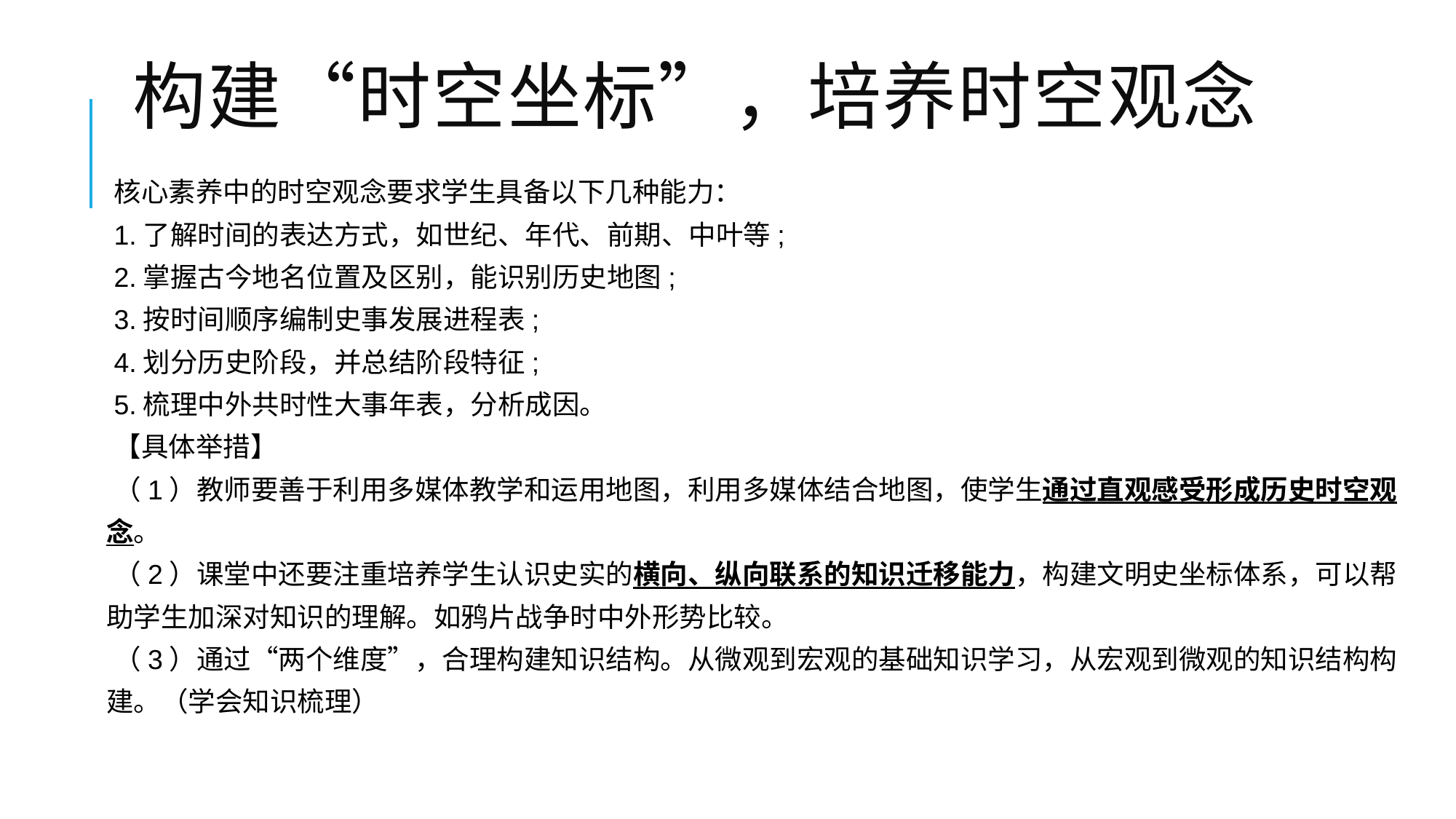

# 构建“时空坐标”，培养时空观念
核心素养中的时空观念要求学生具备以下几种能力：
1.了解时间的表达方式，如世纪、年代、前期、中叶等;
2.掌握古今地名位置及区别，能识别历史地图;
3.按时间顺序编制史事发展进程表;
4.划分历史阶段，并总结阶段特征;
5.梳理中外共时性大事年表，分析成因。
【具体举措】
（1）教师要善于利用多媒体教学和运用地图，利用多媒体结合地图，使学生通过直观感受形成历史时空观念。
（2）课堂中还要注重培养学生认识史实的横向、纵向联系的知识迁移能力，构建文明史坐标体系，可以帮助学生加深对知识的理解。如鸦片战争时中外形势比较。
（3）通过“两个维度”，合理构建知识结构。从微观到宏观的基础知识学习，从宏观到微观的知识结构构建。（学会知识梳理）